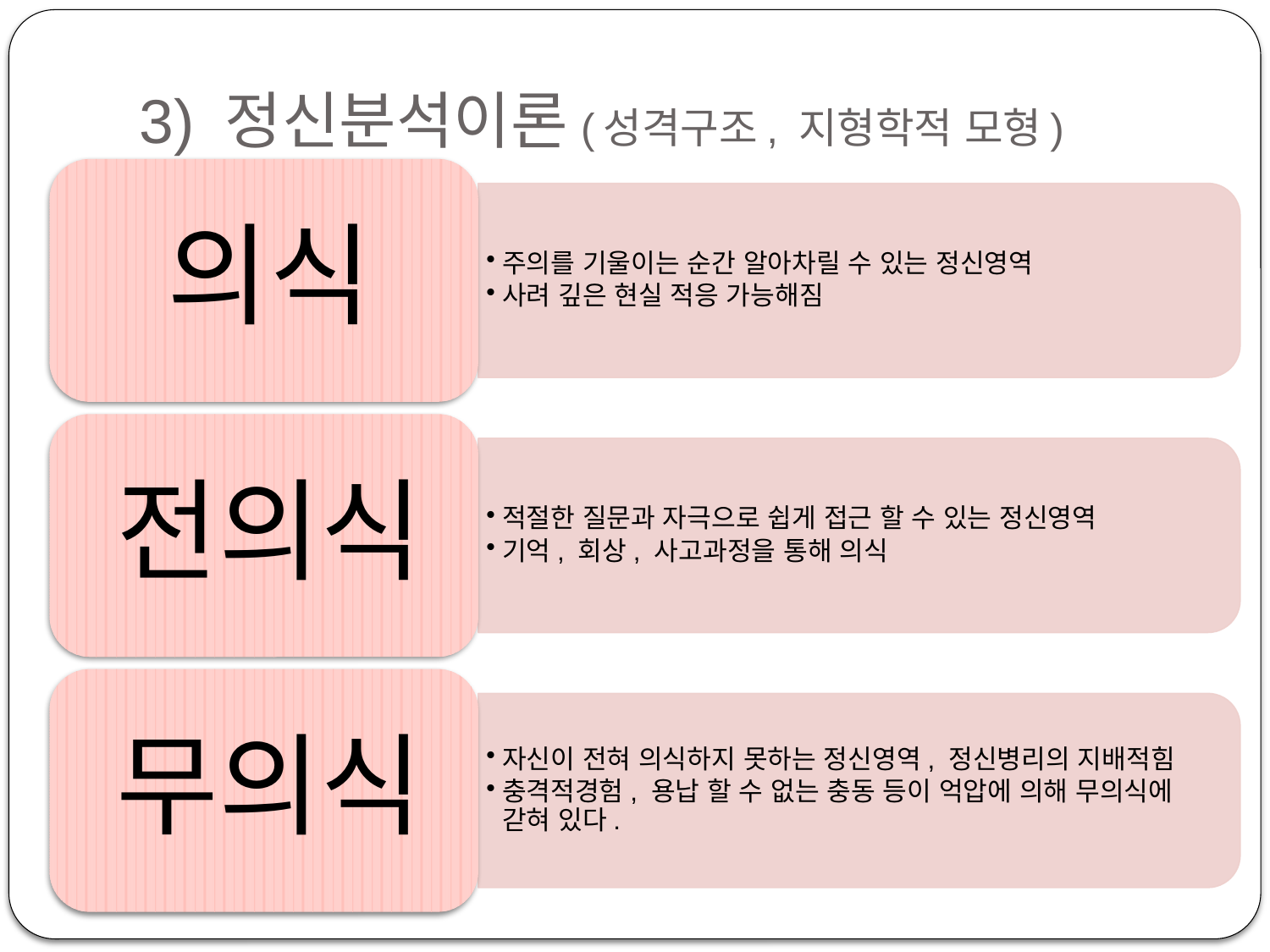

# 3) 정신분석이론(성격구조, 지형학적 모형)
주의를 기울이는 순간 알아차릴 수 있는 정신영역
사려 깊은 현실 적응 가능해짐
의식
적절한 질문과 자극으로 쉽게 접근 할 수 있는 정신영역
기억, 회상, 사고과정을 통해 의식
전의식
자신이 전혀 의식하지 못하는 정신영역, 정신병리의 지배적힘
충격적경험, 용납 할 수 없는 충동 등이 억압에 의해 무의식에 갇혀 있다.
무의식